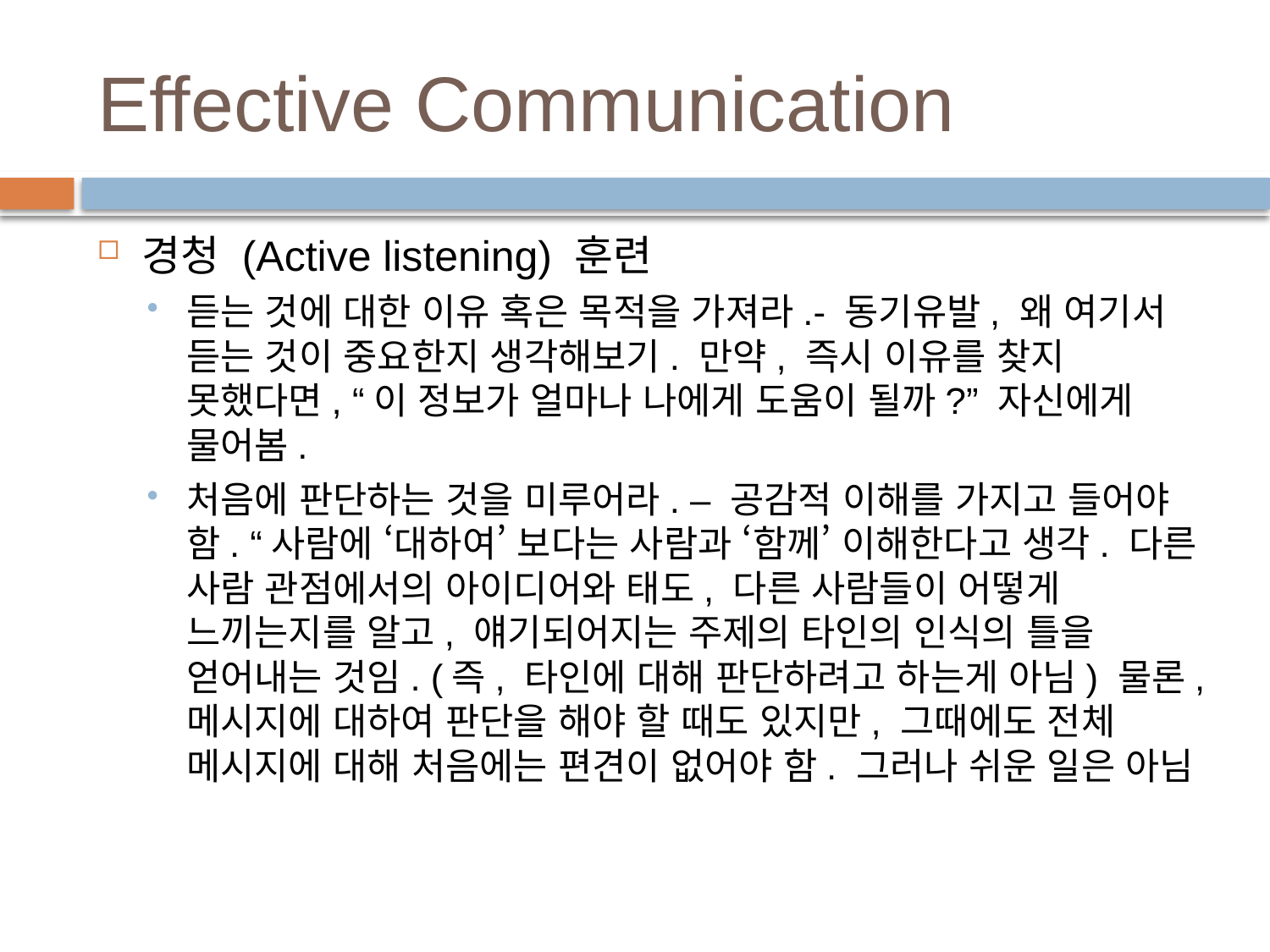

# Effective Communication
경청 (Active listening) 훈련
듣는 것에 대한 이유 혹은 목적을 가져라.- 동기유발, 왜 여기서 듣는 것이 중요한지 생각해보기. 만약, 즉시 이유를 찾지 못했다면, “이 정보가 얼마나 나에게 도움이 될까?” 자신에게 물어봄.
처음에 판단하는 것을 미루어라. – 공감적 이해를 가지고 들어야 함. “사람에 ‘대하여’ 보다는 사람과 ‘함께’ 이해한다고 생각. 다른 사람 관점에서의 아이디어와 태도, 다른 사람들이 어떻게 느끼는지를 알고, 얘기되어지는 주제의 타인의 인식의 틀을 얻어내는 것임. (즉, 타인에 대해 판단하려고 하는게 아님) 물론, 메시지에 대하여 판단을 해야 할 때도 있지만, 그때에도 전체 메시지에 대해 처음에는 편견이 없어야 함. 그러나 쉬운 일은 아님